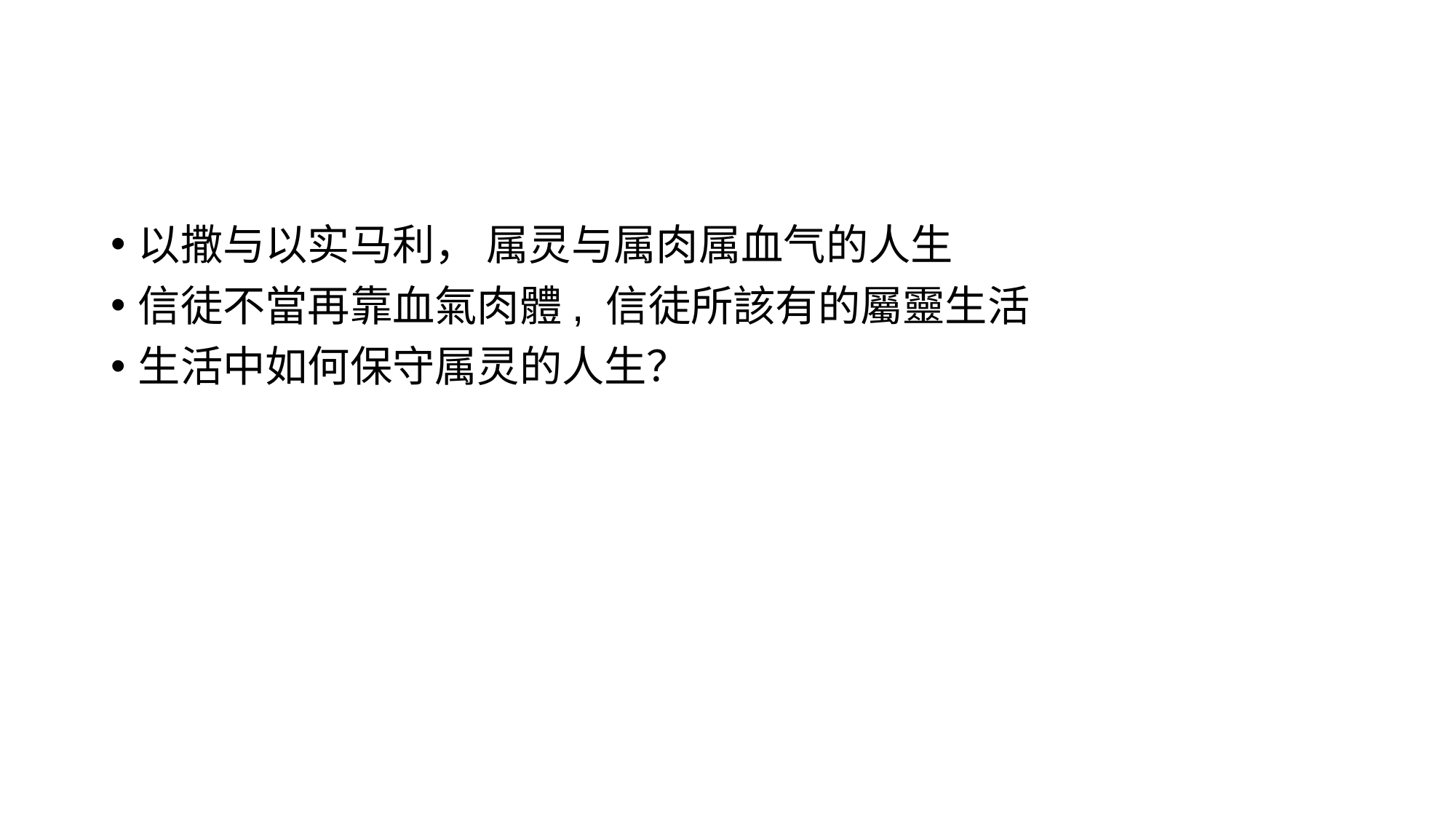

以撒与以实马利， 属灵与属肉属血气的人生
信徒不當再靠血氣肉體, 信徒所該有的屬靈生活
生活中如何保守属灵的人生？